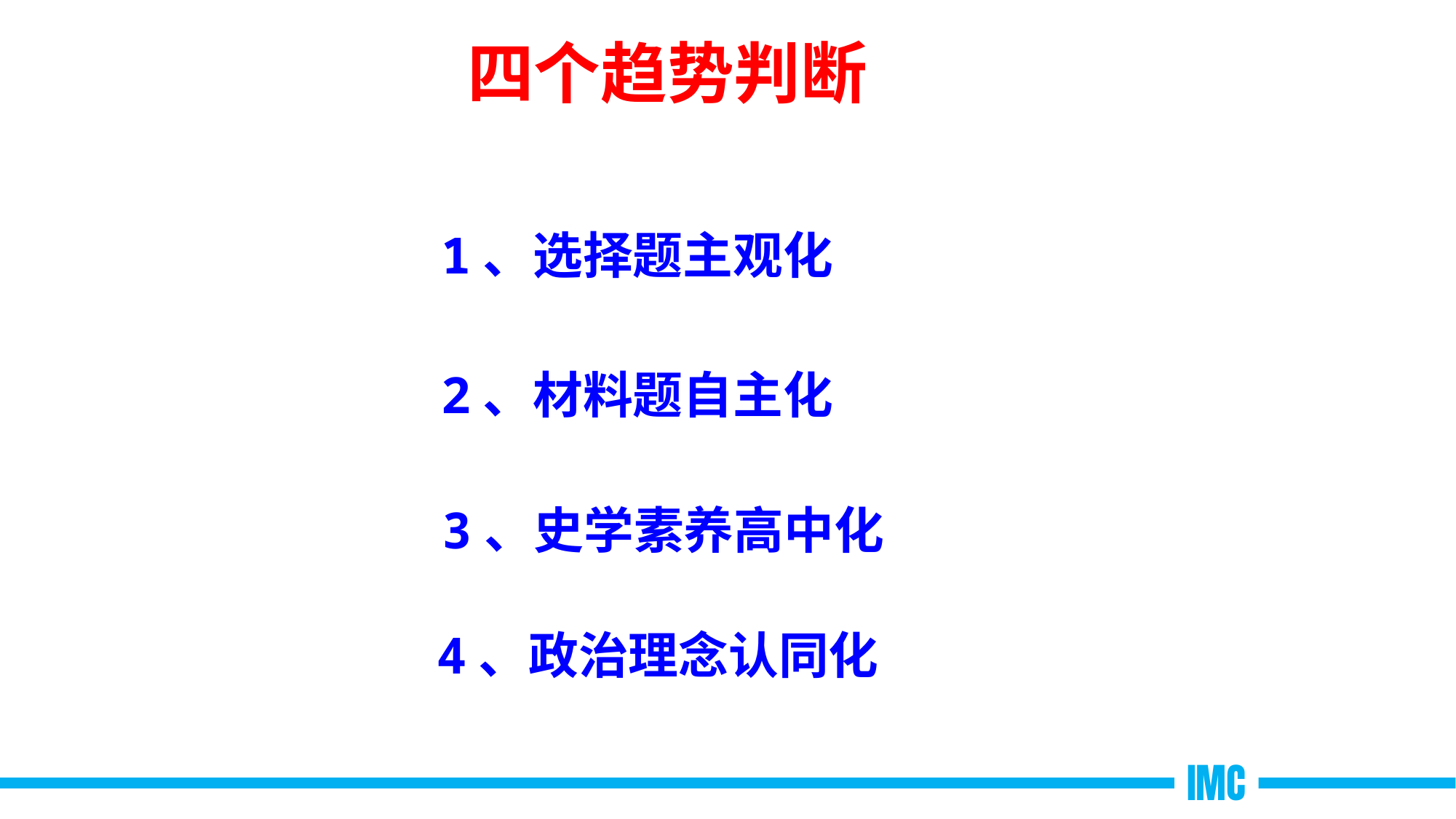

四个趋势判断
1、选择题主观化
2、材料题自主化
3、史学素养高中化
4、政治理念认同化